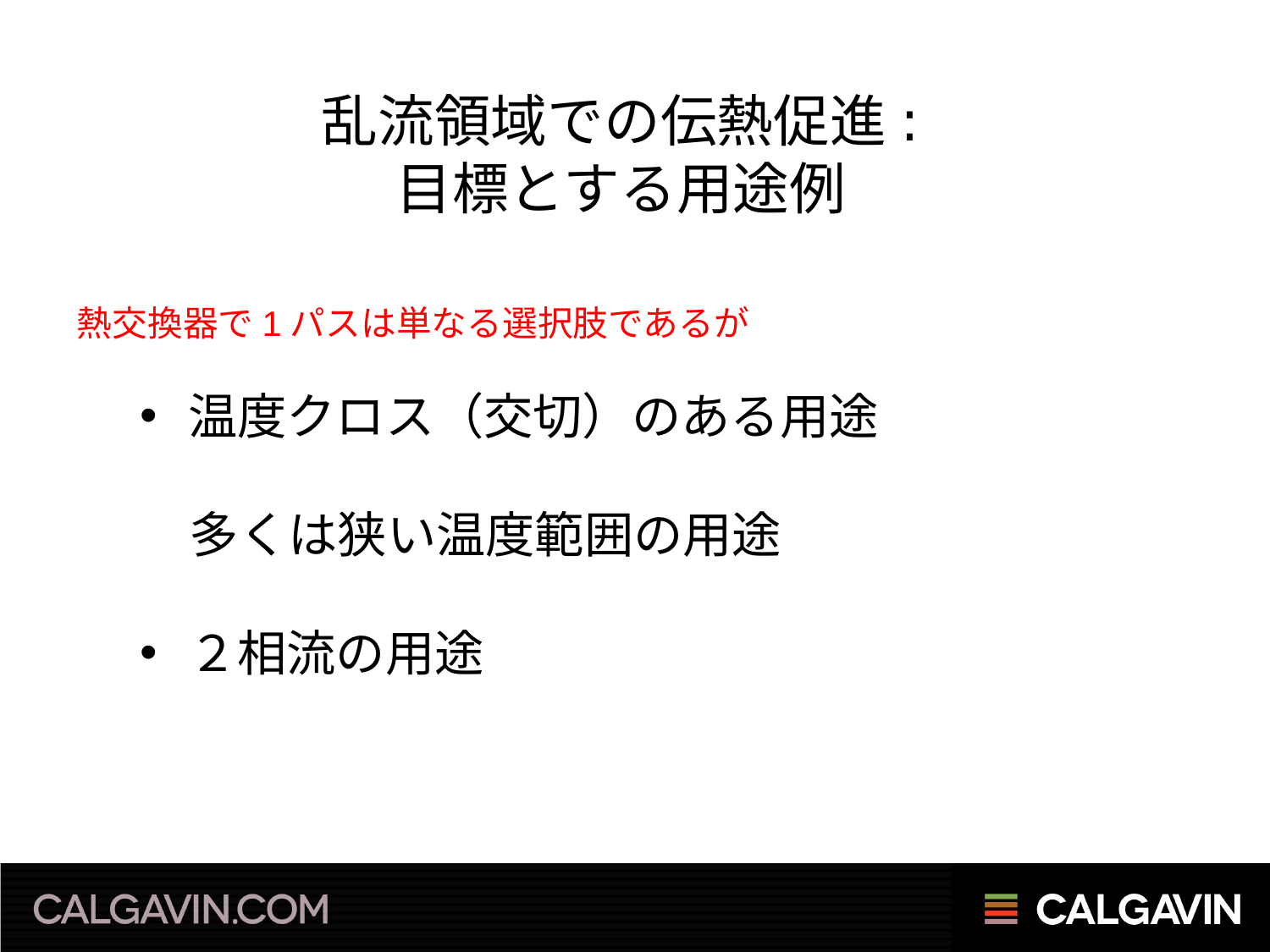

# 乱流領域での伝熱促進: 目標とする用途例
熱交換器で1パスは単なる選択肢であるが
温度クロス（交切）のある用途
　多くは狭い温度範囲の用途
２相流の用途